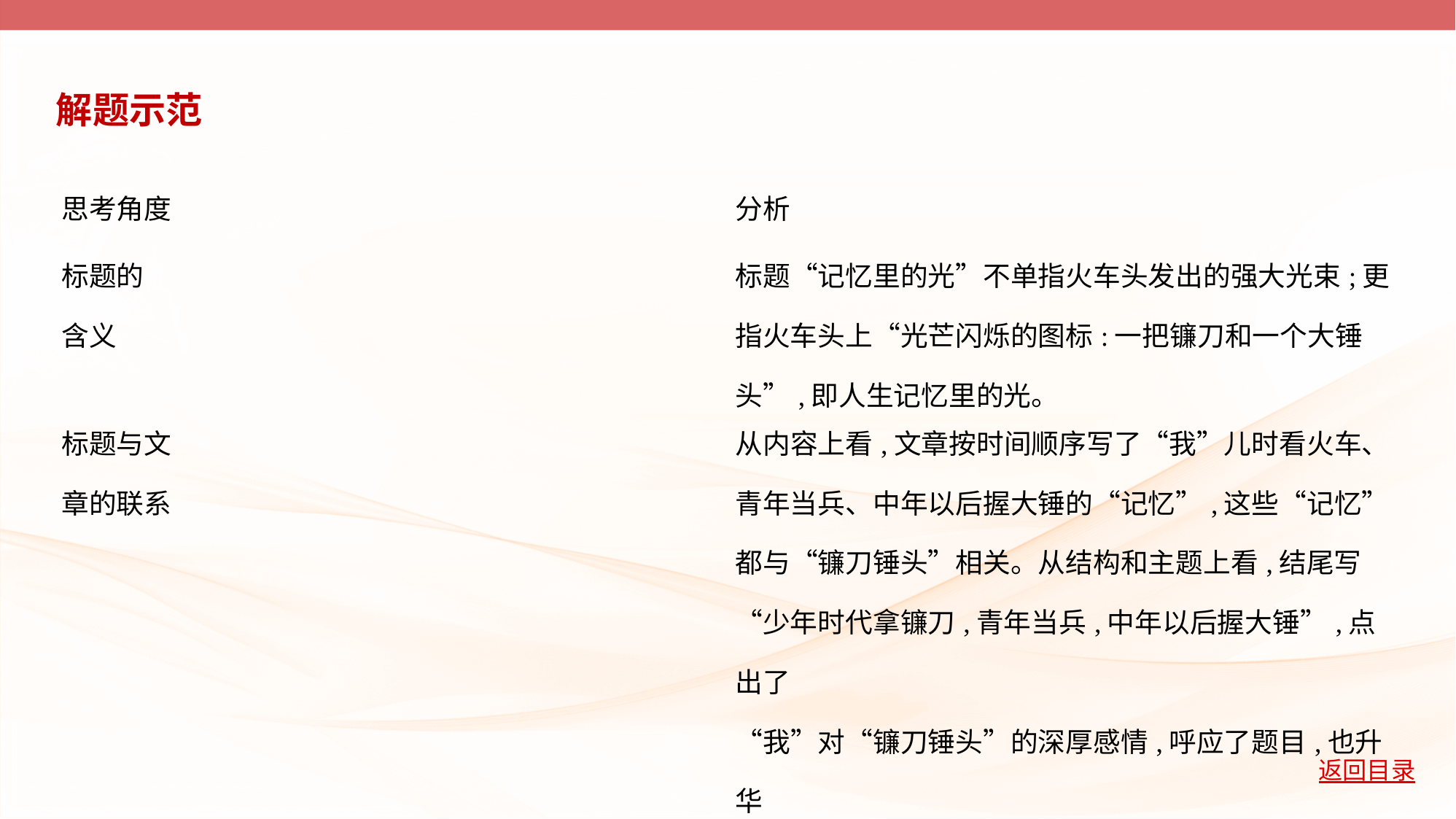

解题示范
| 思考角度 | 分析 |
| --- | --- |
| 标题的 含义 | 标题“记忆里的光”不单指火车头发出的强大光束;更 指火车头上“光芒闪烁的图标:一把镰刀和一个大锤 头”,即人生记忆里的光。 |
| 标题与文 章的联系 | 从内容上看,文章按时间顺序写了“我”儿时看火车、 青年当兵、中年以后握大锤的“记忆”,这些“记忆” 都与“镰刀锤头”相关。从结构和主题上看,结尾写 “少年时代拿镰刀,青年当兵,中年以后握大锤”,点出了 “我”对“镰刀锤头”的深厚感情,呼应了题目,也升华 了主题。 |